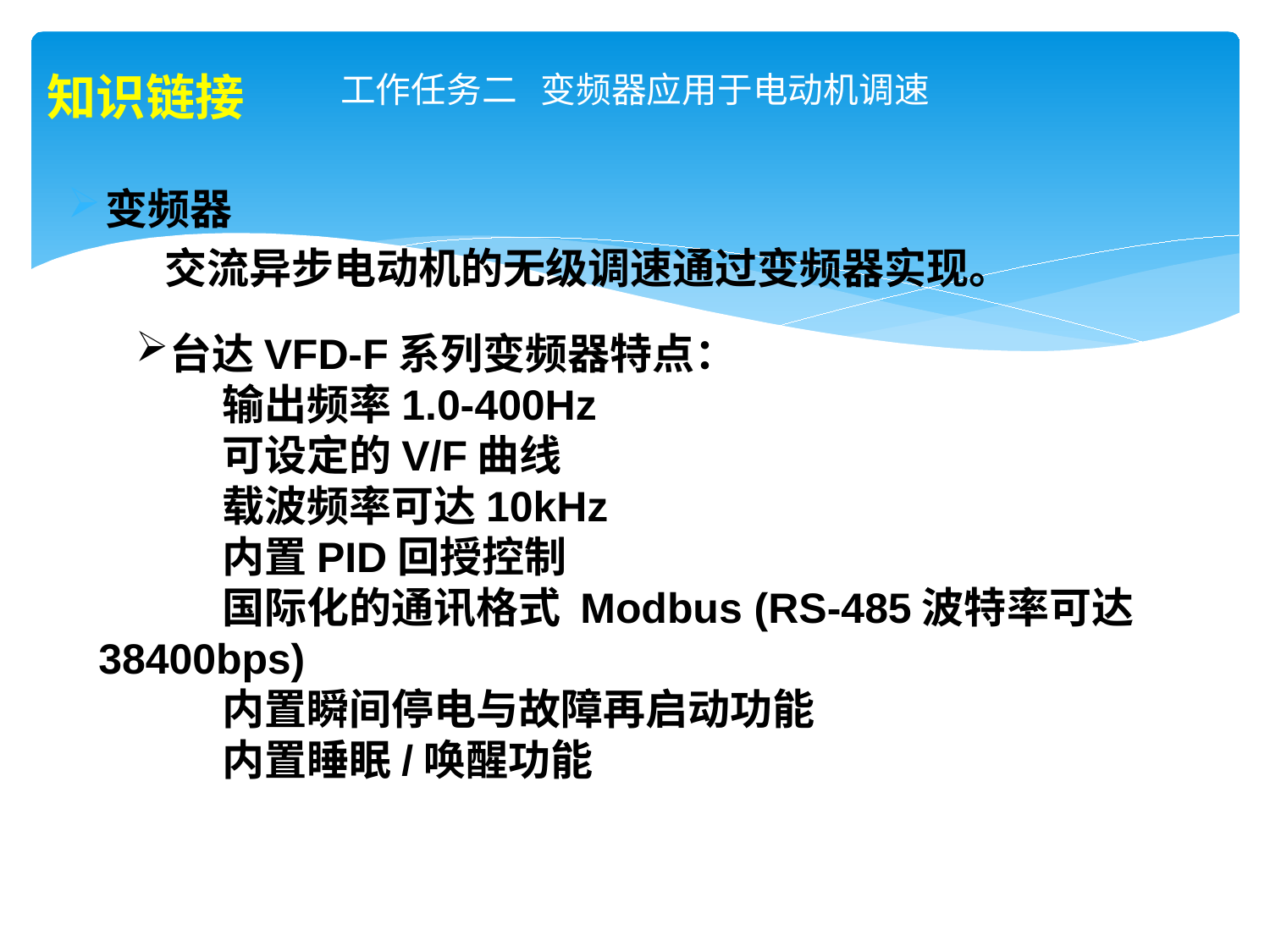

# 工作任务二   变频器应用于电动机调速
知识链接
变频器
           交流异步电动机的无级调速通过变频器实现。
台达VFD-F系列变频器特点：
        输出频率1.0-400Hz
        可设定的V/F曲线
        载波频率可达10kHz
        内置PID回授控制
        国际化的通讯格式 Modbus (RS-485波特率可达38400bps)
        内置瞬间停电与故障再启动功能
        内置睡眠/唤醒功能